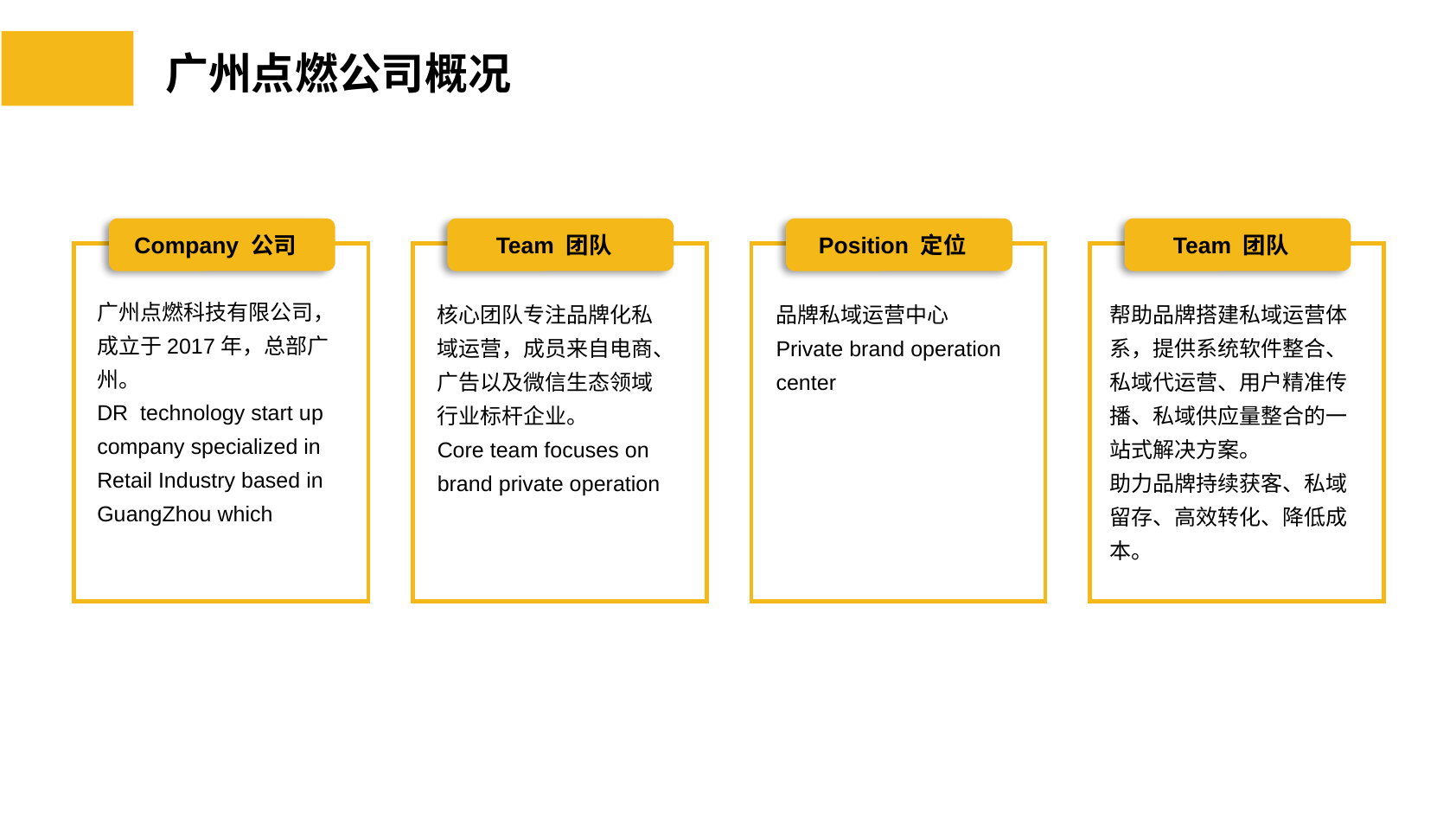

广州点燃公司概况

Company 公司
Team 团队
Position 定位
Team 团队

广州点燃科技有限公司，成立于2017年，总部广州。
DR  technology start up company specialized in Retail Industry based in GuangZhou which
品牌私域运营中心
Private brand operation center
帮助品牌搭建私域运营体系，提供系统软件整合、私域代运营、用户精准传播、私域供应量整合的一站式解决方案。
助力品牌持续获客、私域留存、高效转化、降低成本。
核心团队专注品牌化私域运营，成员来自电商、广告以及微信生态领域行业标杆企业。
Core team focuses on brand private operation